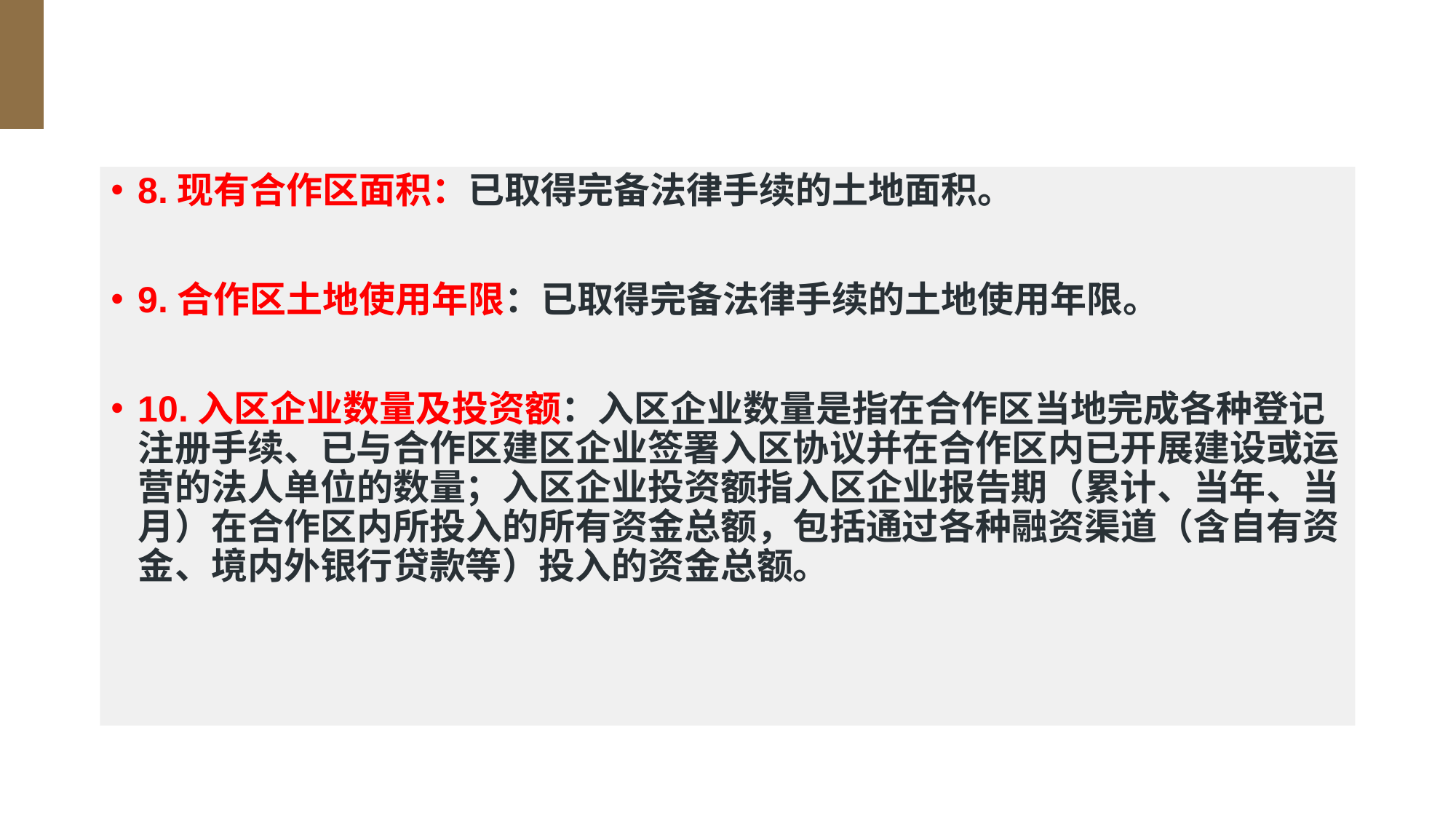

#
8.现有合作区面积：已取得完备法律手续的土地面积。

9.合作区土地使用年限：已取得完备法律手续的土地使用年限。

10.入区企业数量及投资额：入区企业数量是指在合作区当地完成各种登记注册手续、已与合作区建区企业签署入区协议并在合作区内已开展建设或运营的法人单位的数量；入区企业投资额指入区企业报告期（累计、当年、当月）在合作区内所投入的所有资金总额，包括通过各种融资渠道（含自有资金、境内外银行贷款等）投入的资金总额。